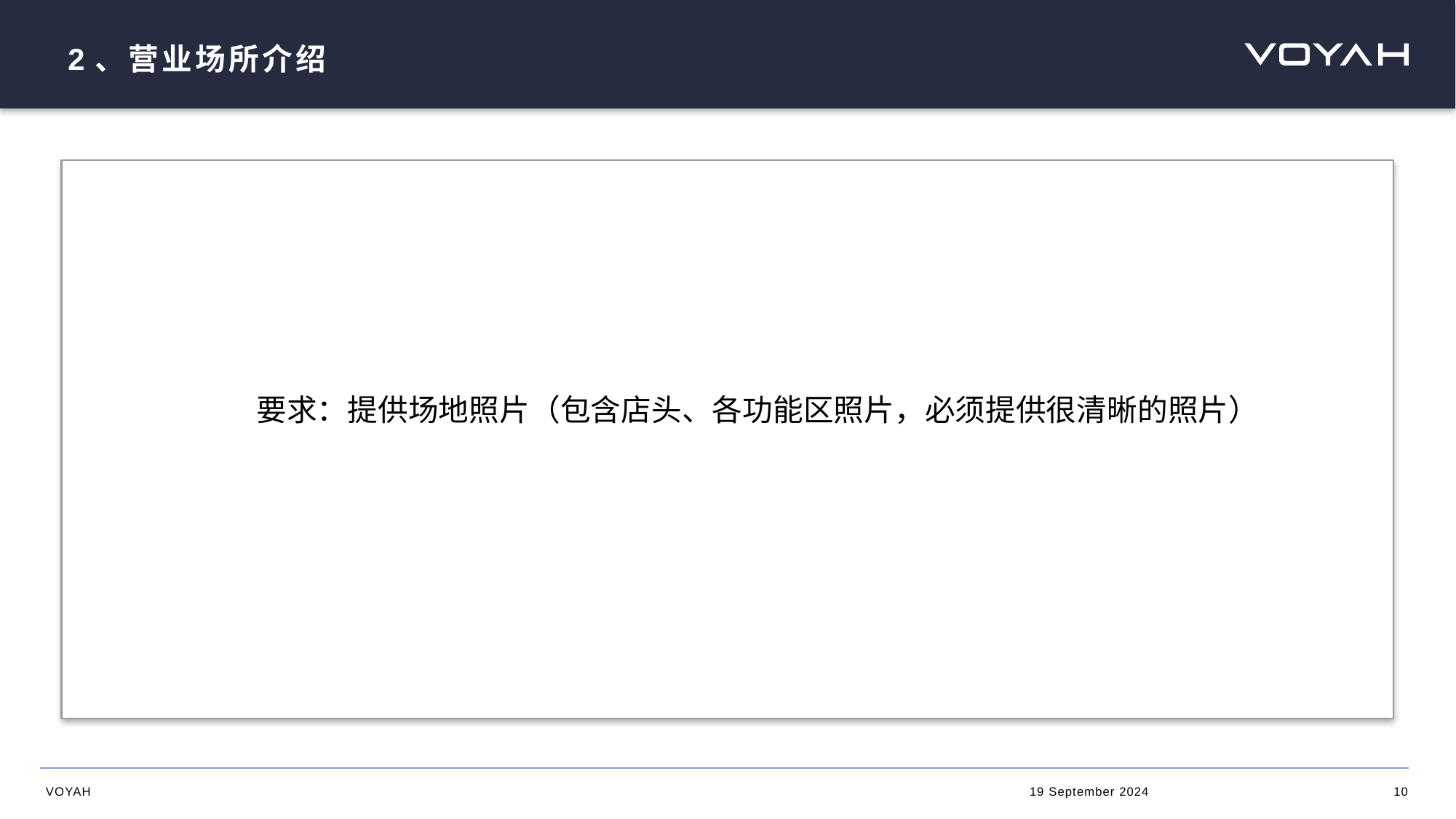

# 2、营业场所介绍

要求：提供场地照片（包含店头、各功能区照片，必须提供很清晰的照片）